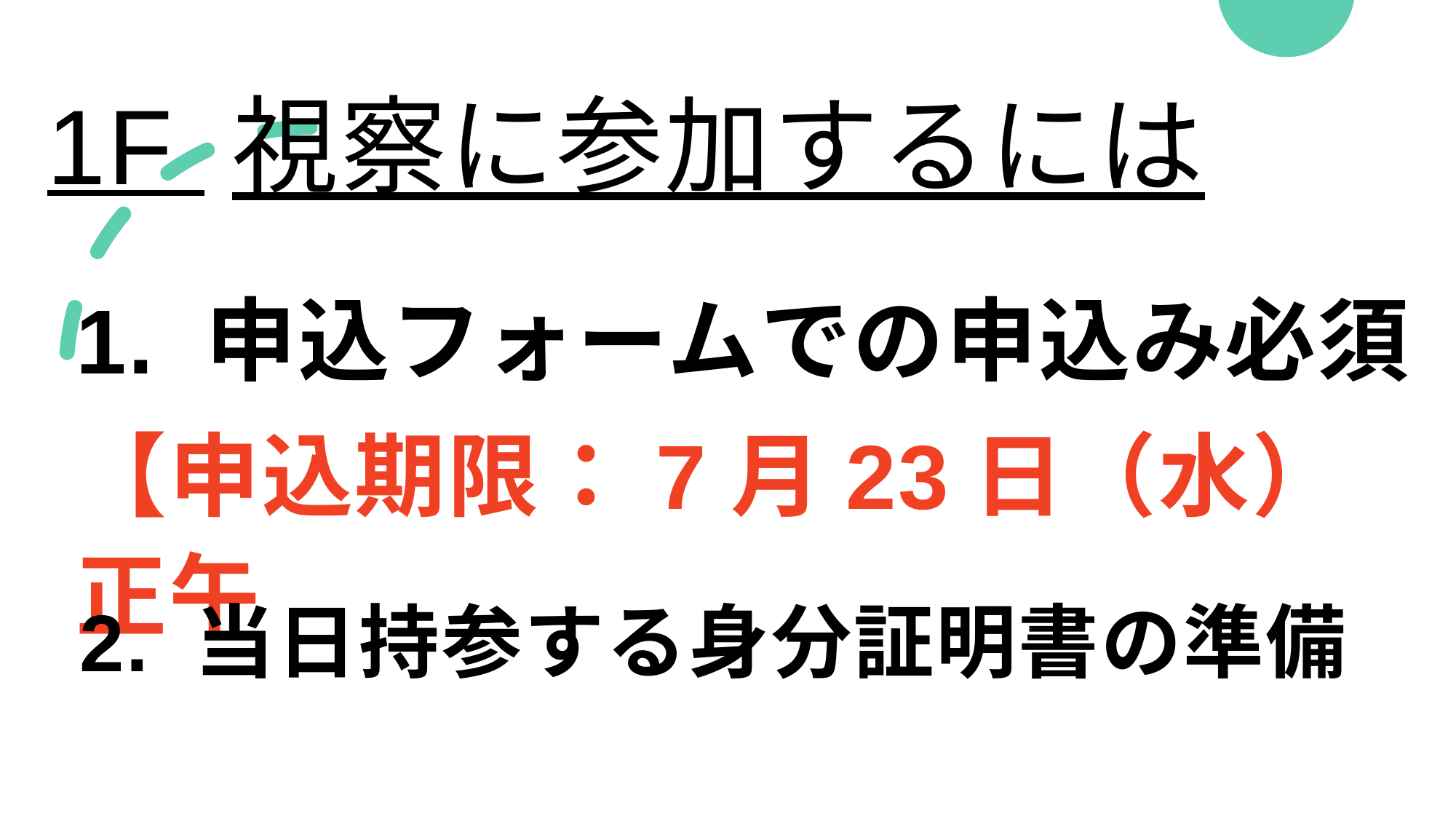

# 1F 視察に参加するには
1. 申込フォームでの申込み必須
【申込期限：7月23日（水）正午

2. 当日持参する身分証明書の準備